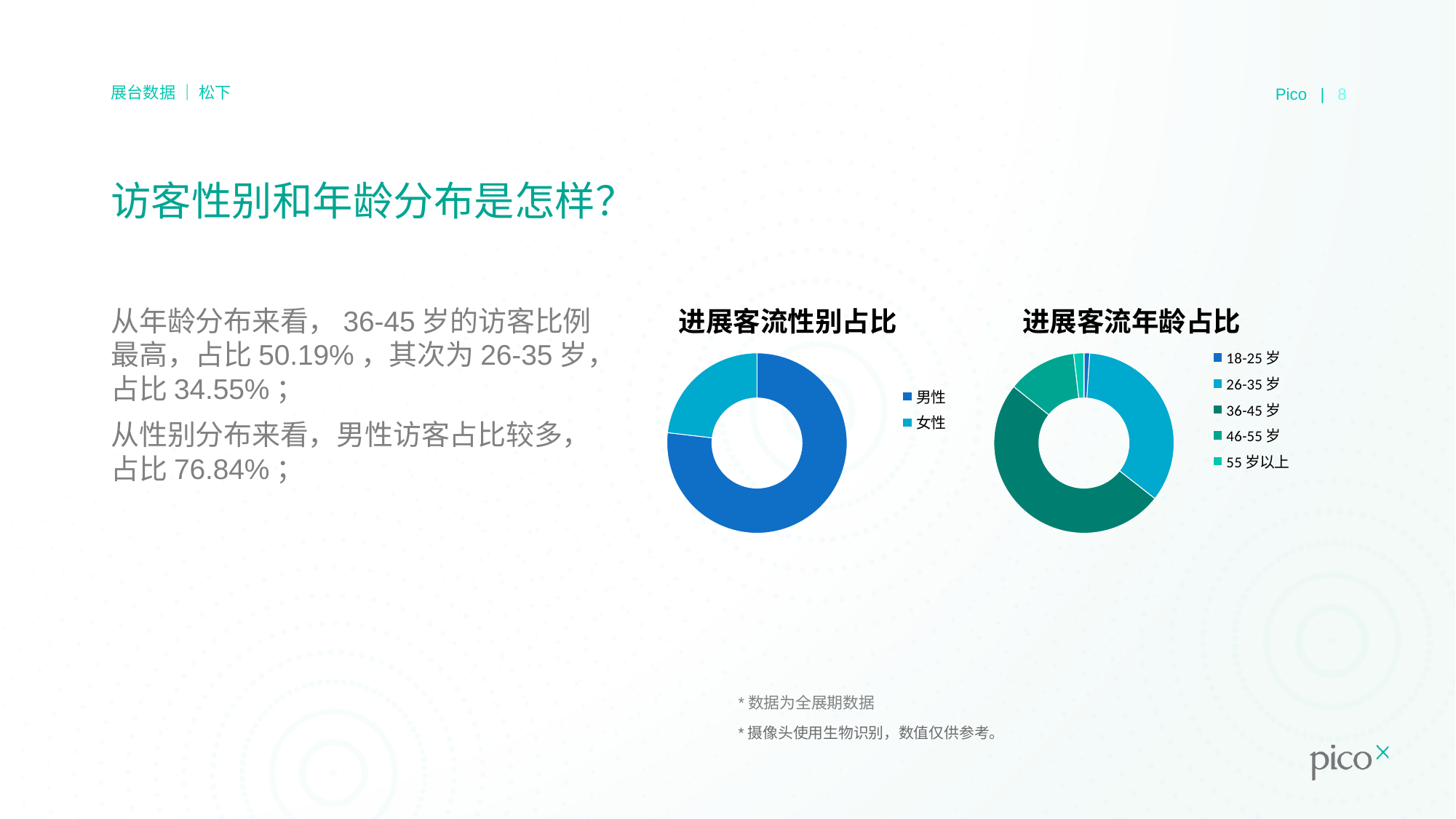

Pico   |
8
展台数据 ｜ 松下
# 访客性别和年龄分布是怎样？

### Chart: 进展客流性别占比

| Category | count |
|---|---|
| 男性 | 66330.0 |
| 女性 | 19995.0 |

### Chart: 进展客流年龄占比

| Category | count |
|---|---|
| 18-25岁 | 888.0 |
| 26-35岁 | 29822.0 |
| 36-45岁 | 43329.0 |
| 46-55岁 | 10709.0 |
| 55岁以上 | 1577.0 |
从年龄分布来看，36-45岁的访客比例最高，占比50.19%，其次为26-35岁，占比34.55%；
从性别分布来看，男性访客占比较多，占比76.84%；
*数据为全展期数据
*摄像头使用生物识别，数值仅供参考。